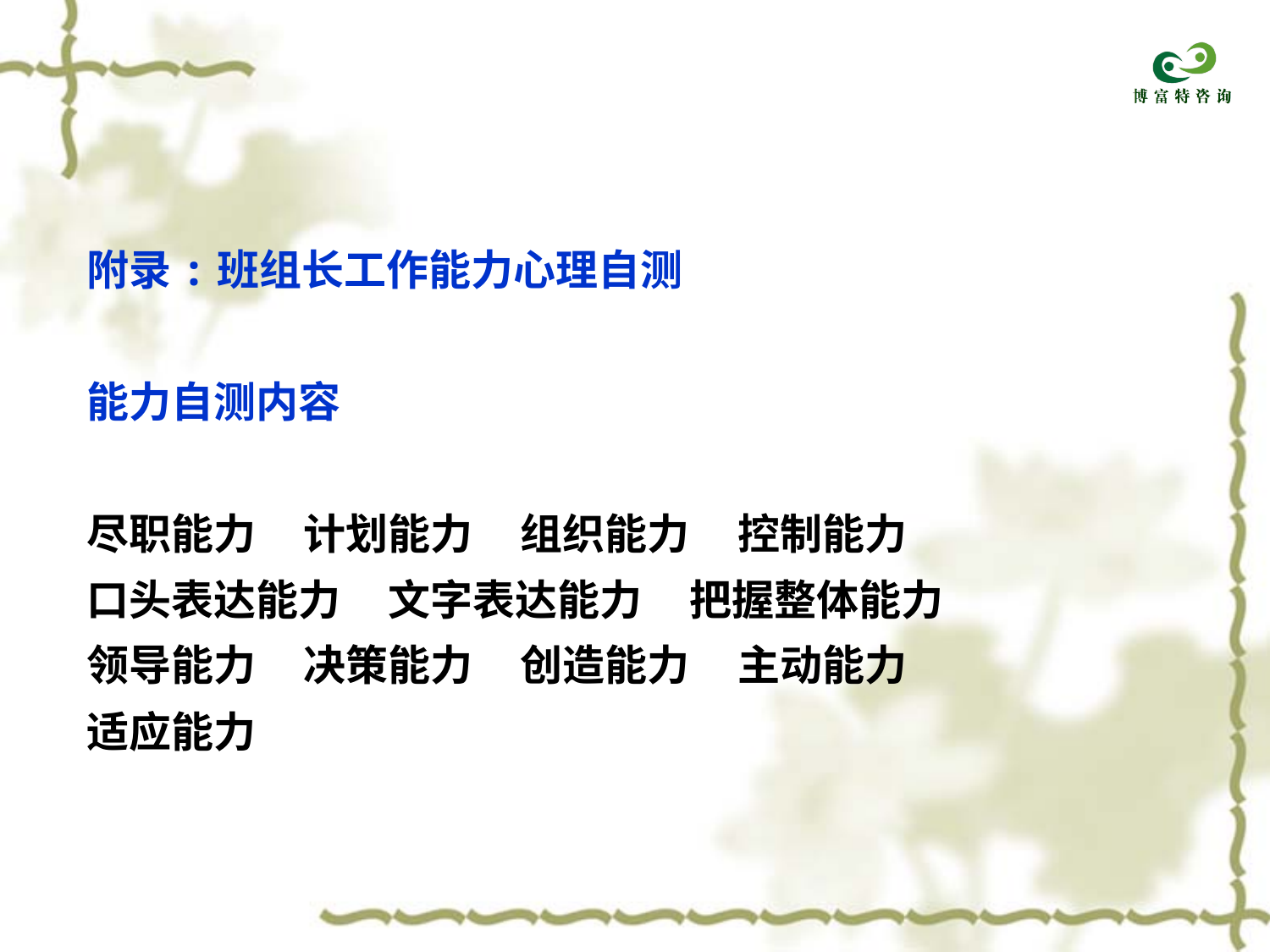

附录:班组长工作能力心理自测

能力自测内容

尽职能力     计划能力     组织能力     控制能力
口头表达能力     文字表达能力     把握整体能力
领导能力     决策能力     创造能力     主动能力
适应能力